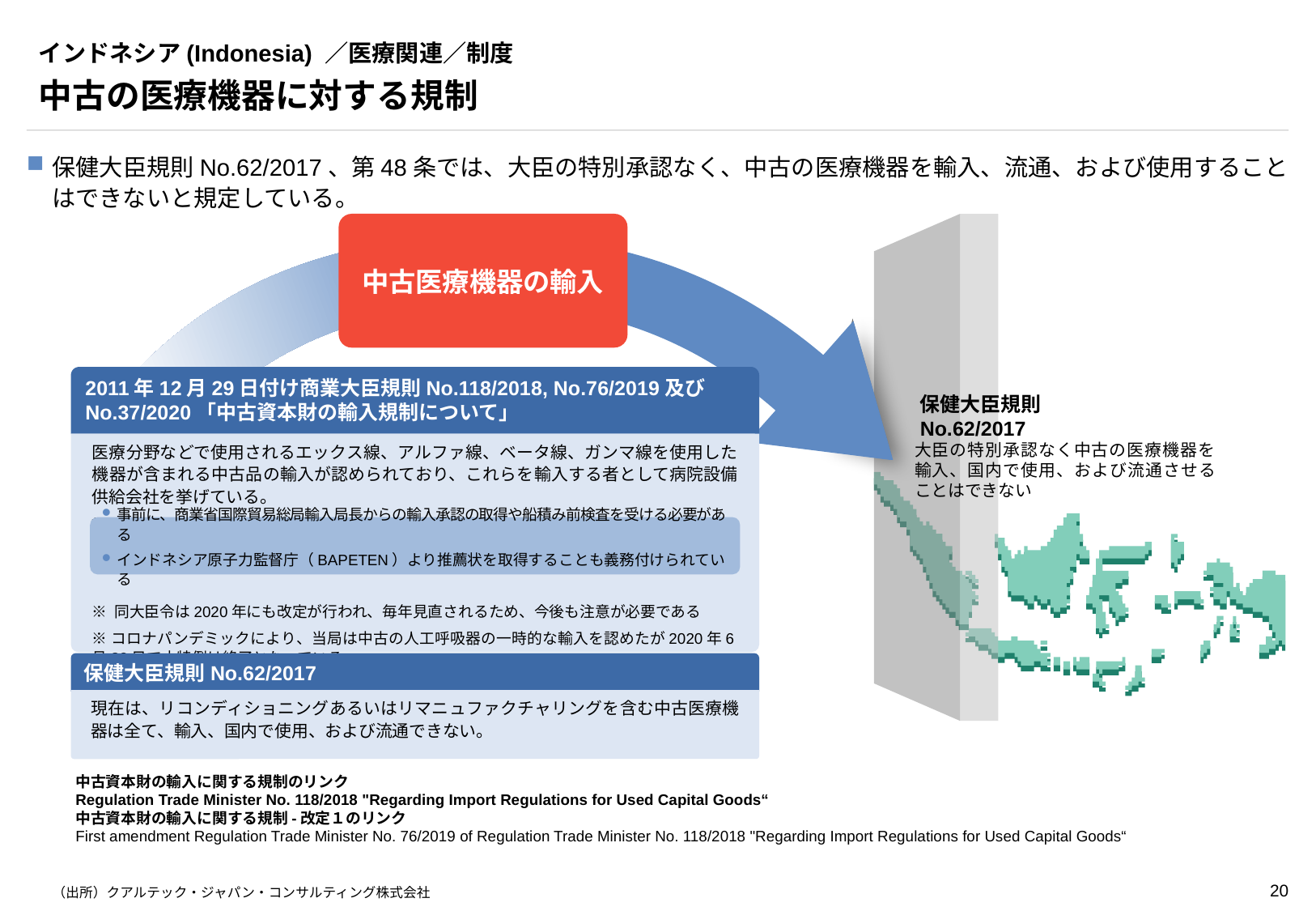

# インドネシア(Indonesia) ／医療関連／制度
中古の医療機器に対する規制
保健大臣規則No.62/2017、第48条では、大臣の特別承認なく、中古の医療機器を輸入、流通、および使用することはできないと規定している。
中古医療機器の輸入

2011年12月29日付け商業大臣規則No.118/2018, No.76/2019及びNo.37/2020「中古資本財の輸入規制について」
保健大臣規則
No.62/2017

医療分野などで使用されるエックス線、アルファ線、ベータ線、ガンマ線を使用した機器が含まれる中古品の輸入が認められており、これらを輸入する者として病院設備供給会社を挙げている。
輸入に際して

※ 同大臣令は2020年にも改定が行われ、毎年見直されるため、今後も注意が必要である
※コロナパンデミックにより、当局は中古の人工呼吸器の一時的な輸入を認めたが2020年6月30日で本特例は終了となっている
大臣の特別承認なく中古の医療機器を
輸入、国内で使用、および流通させることはできない

事前に、商業省国際貿易総局輸入局長からの輸入承認の取得や船積み前検査を受ける必要がある
インドネシア原子力監督庁（BAPETEN）より推薦状を取得することも義務付けられている
保健大臣規則No.62/2017
現在は、リコンディショニングあるいはリマニュファクチャリングを含む中古医療機器は全て、輸入、国内で使用、および流通できない。
中古資本財の輸入に関する規制のリンク
Regulation Trade Minister No. 118/2018 "Regarding Import Regulations for Used Capital Goods“
中古資本財の輸入に関する規制-改定１のリンク
First amendment Regulation Trade Minister No. 76/2019 of Regulation Trade Minister No. 118/2018 "Regarding Import Regulations for Used Capital Goods“

（出所）クアルテック・ジャパン・コンサルティング株式会社